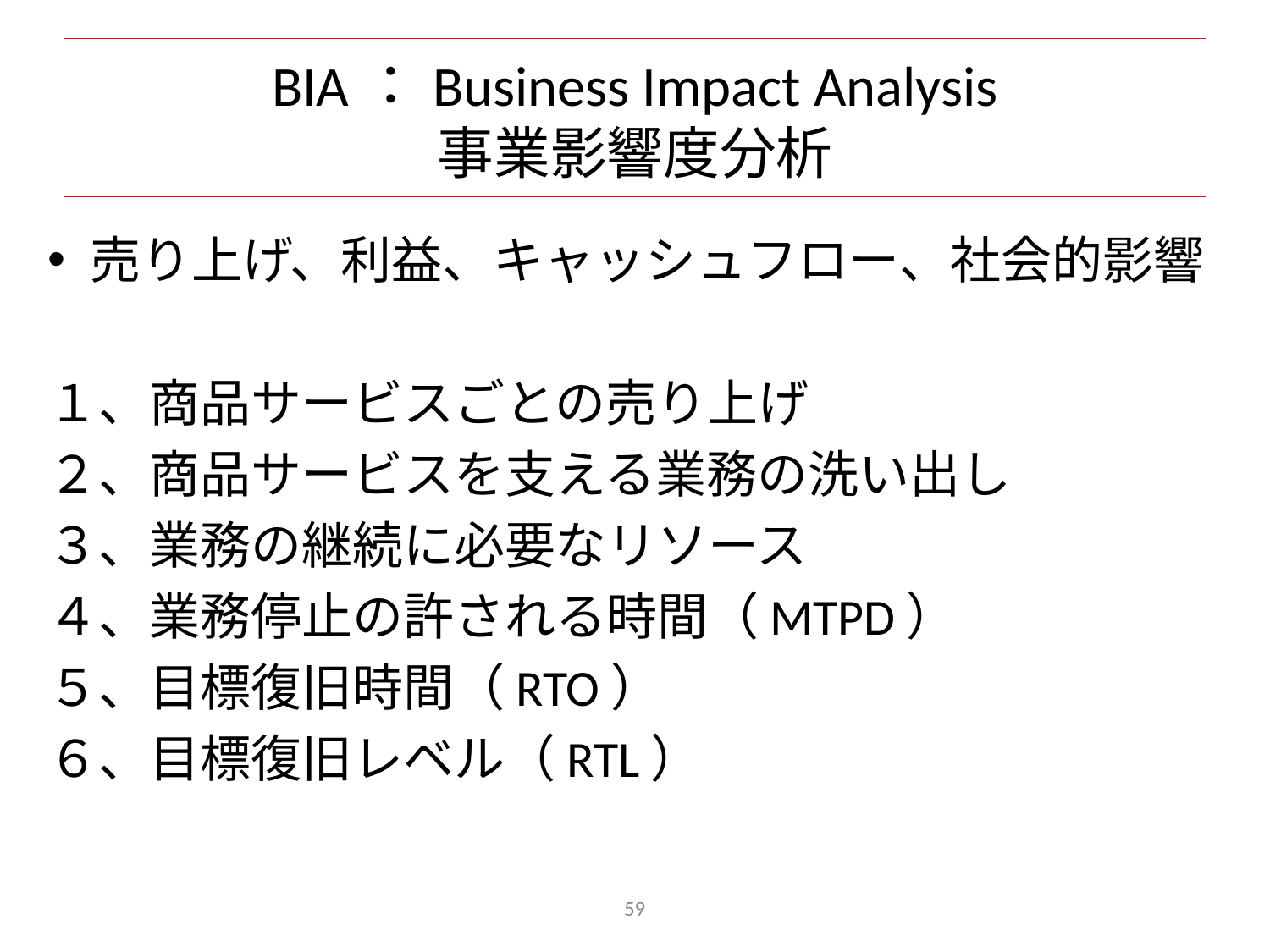

# BIA：Business Impact Analysis 事業影響度分析
売り上げ、利益、キャッシュフロー、社会的影響

１、商品サービスごとの売り上げ
２、商品サービスを支える業務の洗い出し
３、業務の継続に必要なリソース
４、業務停止の許される時間（MTPD）
５、目標復旧時間（RTO）
６、目標復旧レベル（RTL）

59